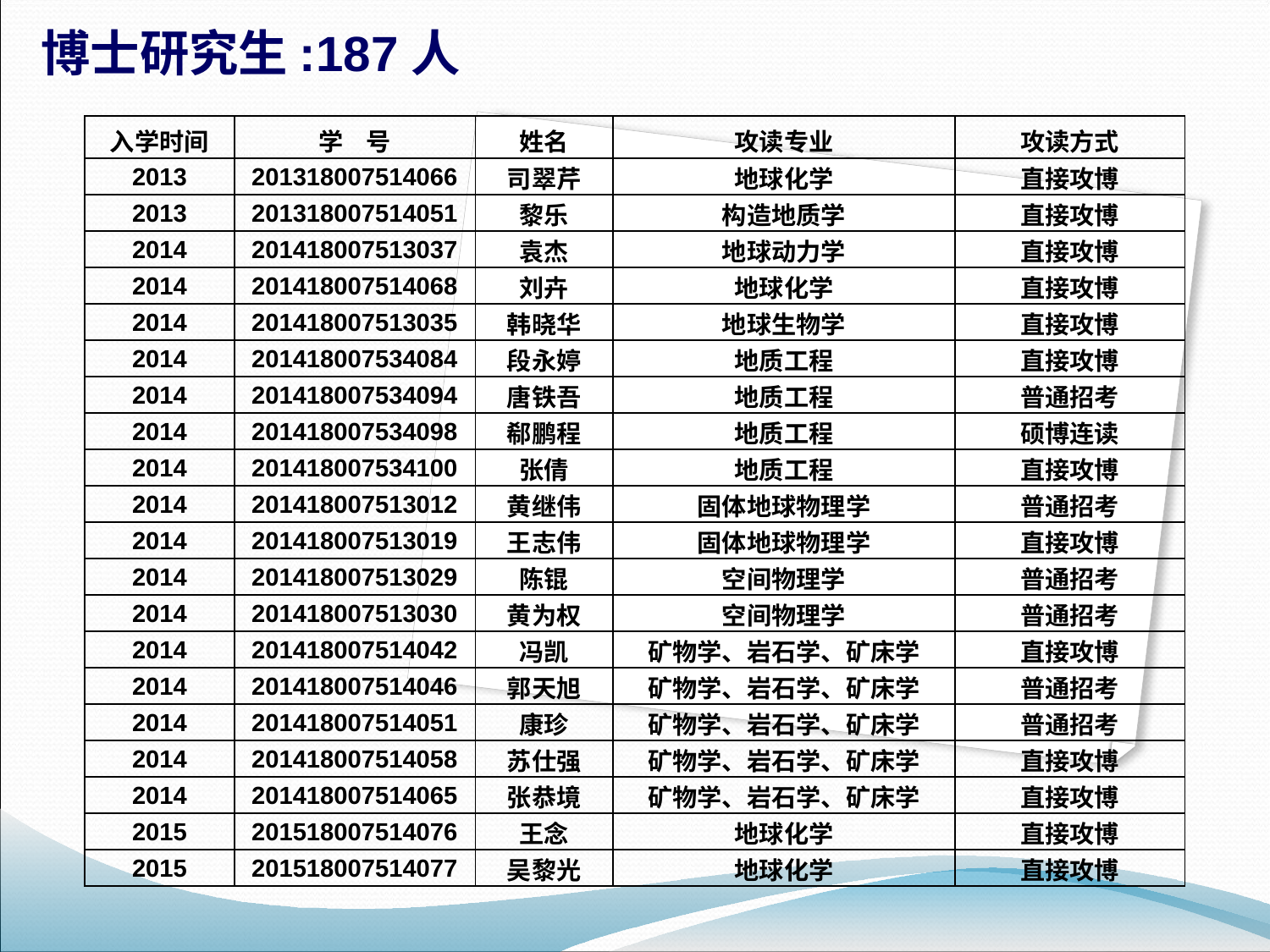

博士研究生:187人
| 入学时间 | 学 号 | 姓名 | 攻读专业 | 攻读方式 |
| --- | --- | --- | --- | --- |
| 2013 | 201318007514066 | 司翠芹 | 地球化学 | 直接攻博 |
| 2013 | 201318007514051 | 黎乐 | 构造地质学 | 直接攻博 |
| 2014 | 201418007513037 | 袁杰 | 地球动力学 | 直接攻博 |
| 2014 | 201418007514068 | 刘卉 | 地球化学 | 直接攻博 |
| 2014 | 201418007513035 | 韩晓华 | 地球生物学 | 直接攻博 |
| 2014 | 201418007534084 | 段永婷 | 地质工程 | 直接攻博 |
| 2014 | 201418007534094 | 唐铁吾 | 地质工程 | 普通招考 |
| 2014 | 201418007534098 | 郗鹏程 | 地质工程 | 硕博连读 |
| 2014 | 201418007534100 | 张倩 | 地质工程 | 直接攻博 |
| 2014 | 201418007513012 | 黄继伟 | 固体地球物理学 | 普通招考 |
| 2014 | 201418007513019 | 王志伟 | 固体地球物理学 | 直接攻博 |
| 2014 | 201418007513029 | 陈锟 | 空间物理学 | 普通招考 |
| 2014 | 201418007513030 | 黄为权 | 空间物理学 | 普通招考 |
| 2014 | 201418007514042 | 冯凯 | 矿物学、岩石学、矿床学 | 直接攻博 |
| 2014 | 201418007514046 | 郭天旭 | 矿物学、岩石学、矿床学 | 普通招考 |
| 2014 | 201418007514051 | 康珍 | 矿物学、岩石学、矿床学 | 普通招考 |
| 2014 | 201418007514058 | 苏仕强 | 矿物学、岩石学、矿床学 | 直接攻博 |
| 2014 | 201418007514065 | 张恭境 | 矿物学、岩石学、矿床学 | 直接攻博 |
| 2015 | 201518007514076 | 王念 | 地球化学 | 直接攻博 |
| 2015 | 201518007514077 | 吴黎光 | 地球化学 | 直接攻博 |